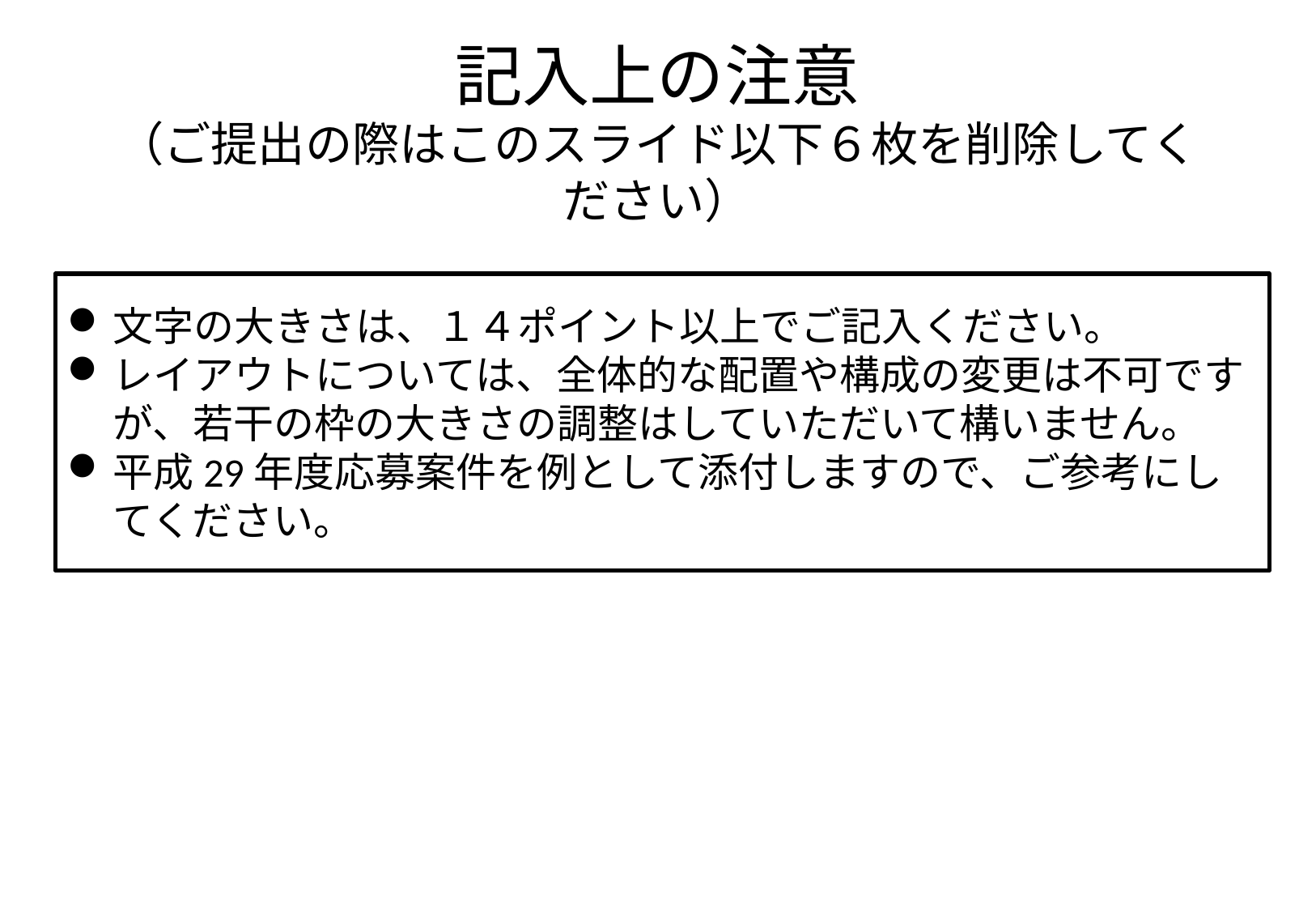

記入上の注意
（ご提出の際はこのスライド以下６枚を削除してください）
文字の大きさは、１４ポイント以上でご記入ください。
レイアウトについては、全体的な配置や構成の変更は不可ですが、若干の枠の大きさの調整はしていただいて構いません。
平成29年度応募案件を例として添付しますので、ご参考にしてください。